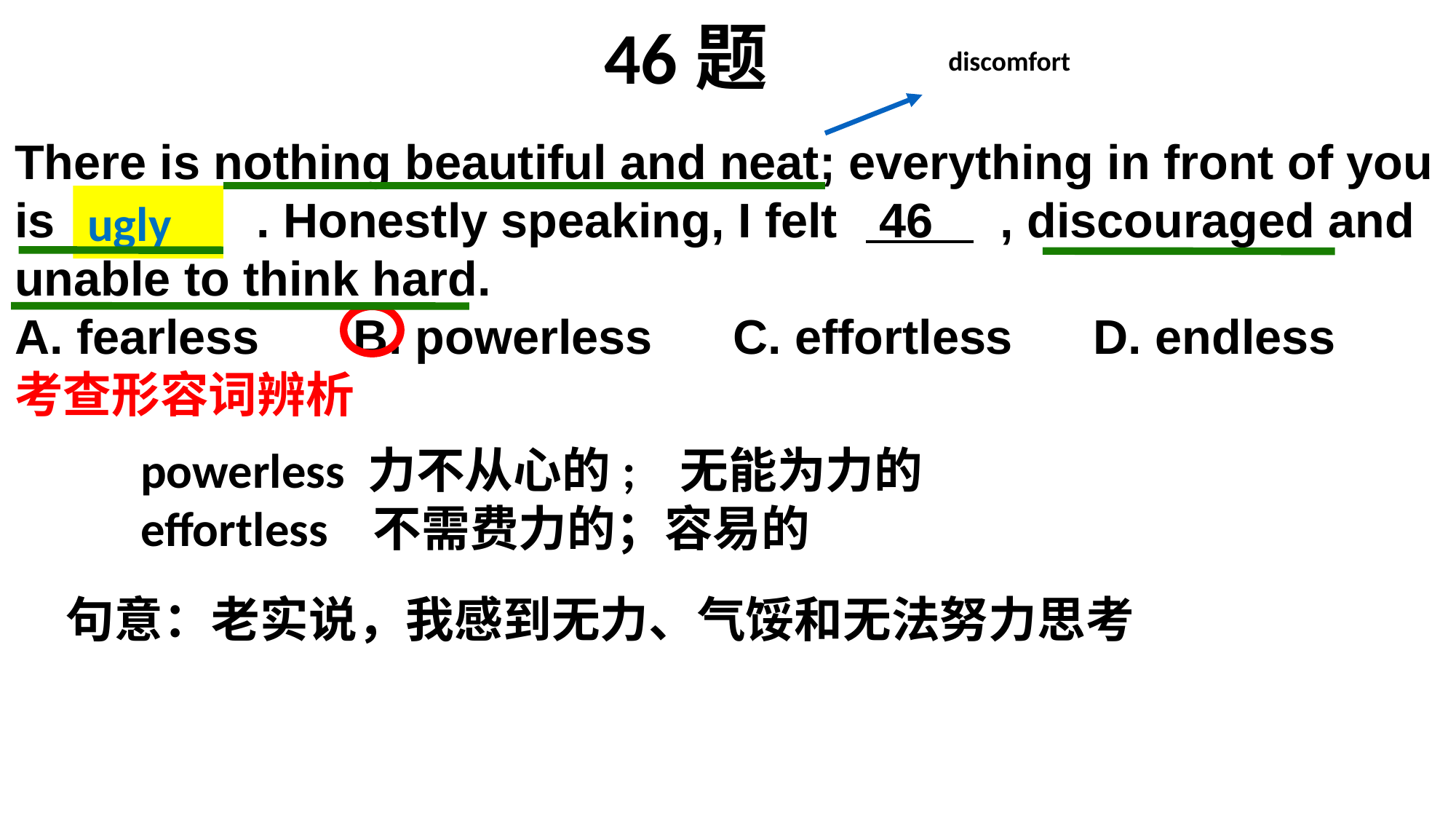

46题
discomfort

There is nothing beautiful and neat; everything in front of you is      45     . Honestly speaking, I felt   46     , discouraged and unable to think hard.
A. fearless       B. powerless      C. effortless      D. endless
考查形容词辨析

ugly

powerless 力不从心的;   无能为力的
effortless   不需费力的；容易的
句意：老实说，我感到无力、气馁和无法努力思考